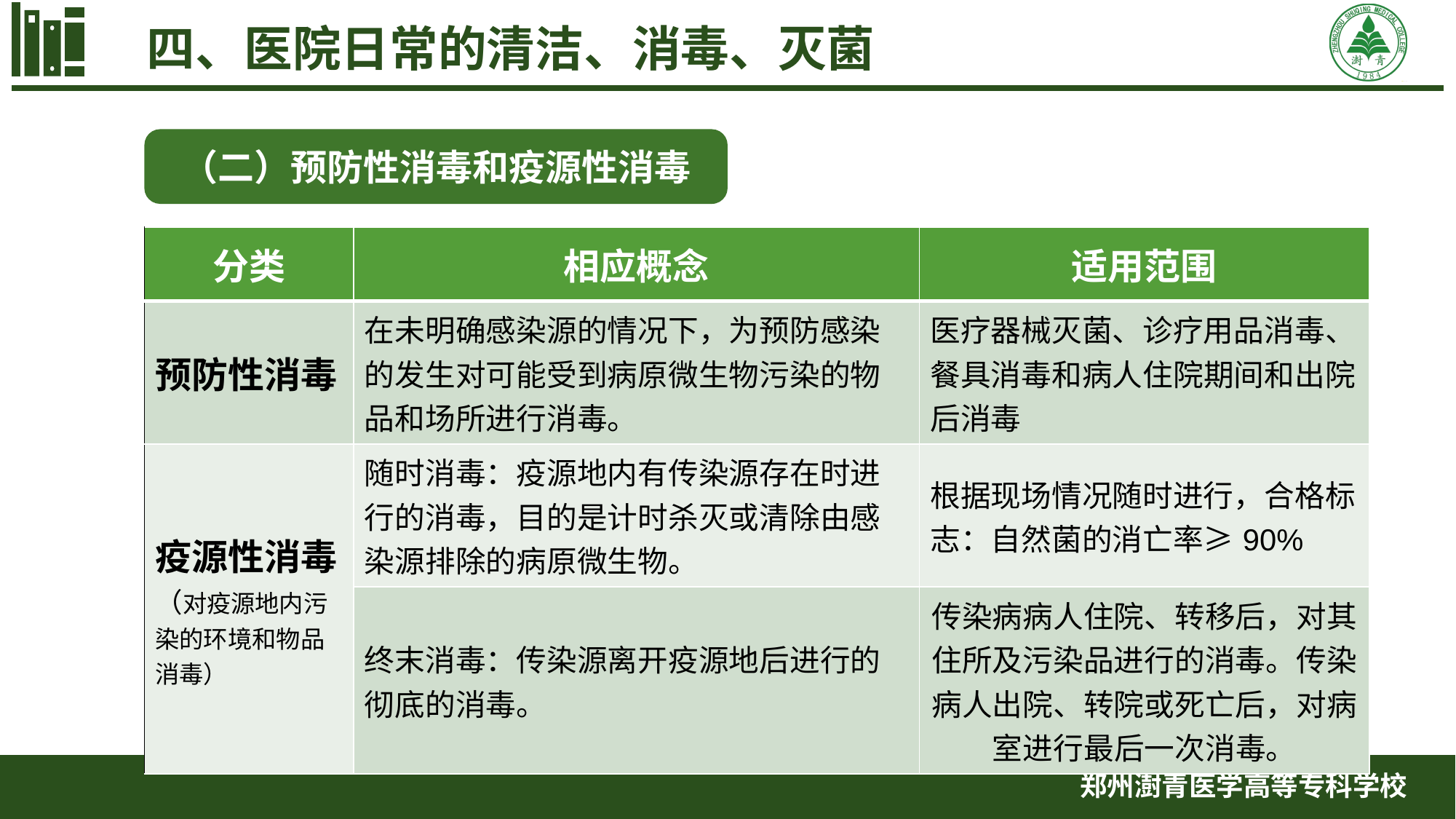

四、医院日常的清洁、消毒、灭菌

（二）预防性消毒和疫源性消毒
| 分类 | 相应概念 | 适用范围 |
| --- | --- | --- |
| 预防性消毒 | 在未明确感染源的情况下，为预防感染的发生对可能受到病原微生物污染的物品和场所进行消毒。 | 医疗器械灭菌、诊疗用品消毒、餐具消毒和病人住院期间和出院后消毒 |
| 疫源性消毒（对疫源地内污染的环境和物品消毒） | 随时消毒：疫源地内有传染源存在时进行的消毒，目的是计时杀灭或清除由感染源排除的病原微生物。 | 根据现场情况随时进行，合格标志：自然菌的消亡率≥90% |
|  | 终末消毒：传染源离开疫源地后进行的彻底的消毒。 | 传染病病人住院、转移后，对其住所及污染品进行的消毒。传染病人出院、转院或死亡后，对病室进行最后一次消毒。 |
郑州澍青医学高等专科学校